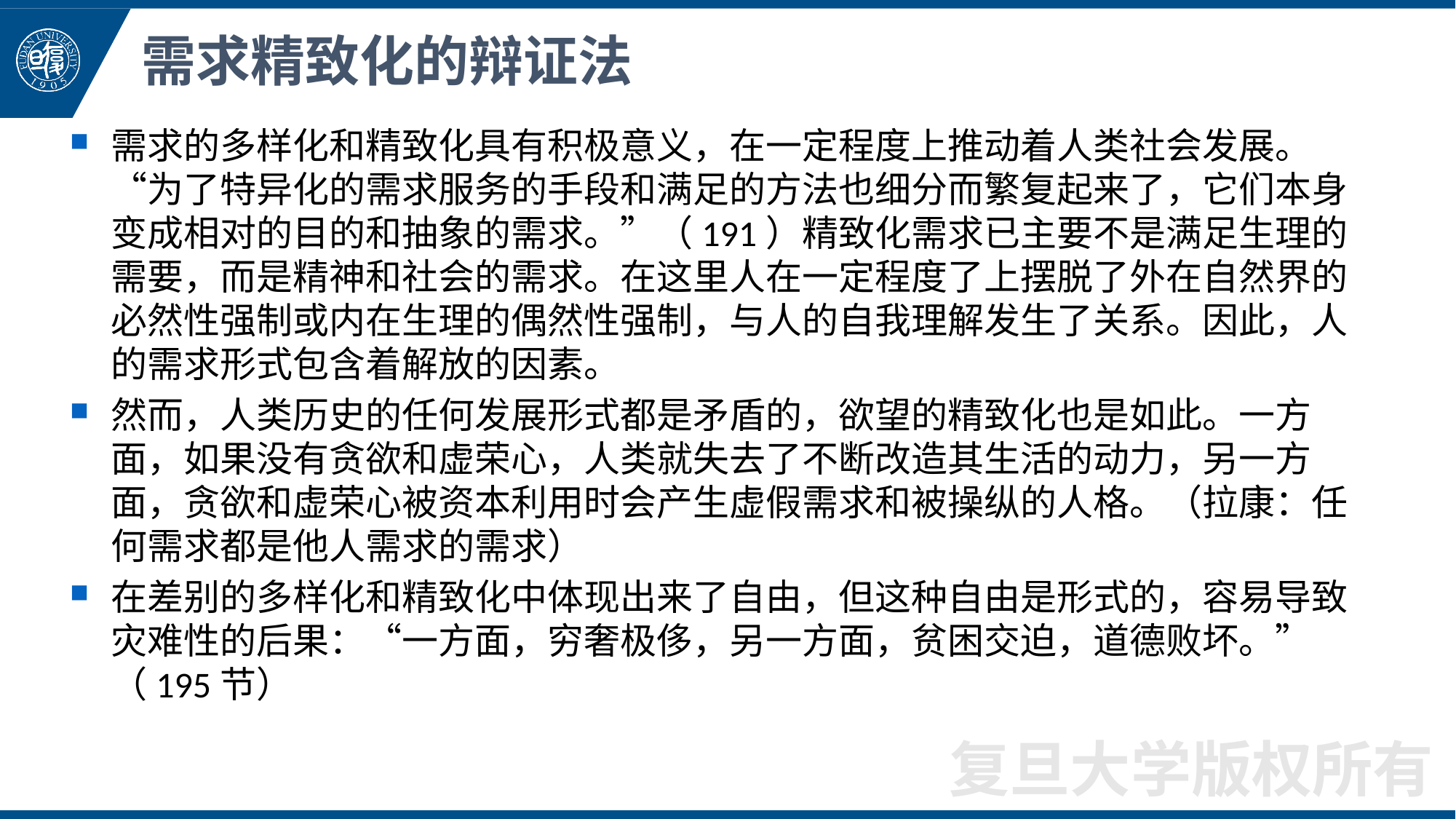

# 需求精致化的辩证法
需求的多样化和精致化具有积极意义，在一定程度上推动着人类社会发展。“为了特异化的需求服务的手段和满足的方法也细分而繁复起来了，它们本身变成相对的目的和抽象的需求。”（191）精致化需求已主要不是满足生理的需要，而是精神和社会的需求。在这里人在一定程度了上摆脱了外在自然界的必然性强制或内在生理的偶然性强制，与人的自我理解发生了关系。因此，人的需求形式包含着解放的因素。
然而，人类历史的任何发展形式都是矛盾的，欲望的精致化也是如此。一方面，如果没有贪欲和虚荣心，人类就失去了不断改造其生活的动力，另一方面，贪欲和虚荣心被资本利用时会产生虚假需求和被操纵的人格。（拉康：任何需求都是他人需求的需求）
在差别的多样化和精致化中体现出来了自由，但这种自由是形式的，容易导致灾难性的后果：“一方面，穷奢极侈，另一方面，贫困交迫，道德败坏。”（195节）